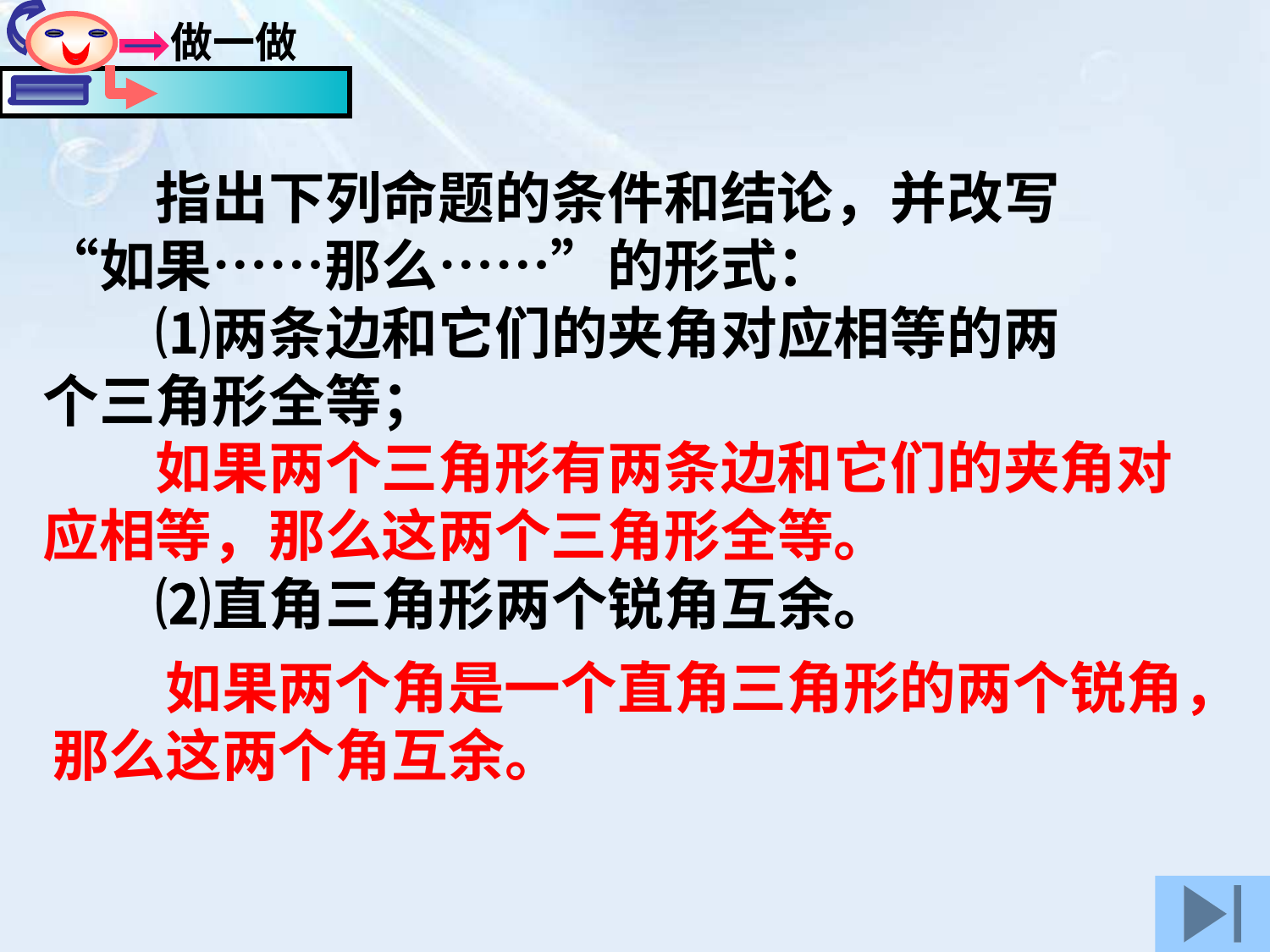

做一做

　　指出下列命题的条件和结论，并改写“如果……那么……”的形式：
　　⑴两条边和它们的夹角对应相等的两个三角形全等；

　　⑵直角三角形两个锐角互余。
　　如果两个三角形有两条边和它们的夹角对应相等，那么这两个三角形全等。
　　如果两个角是一个直角三角形的两个锐角，那么这两个角互余。